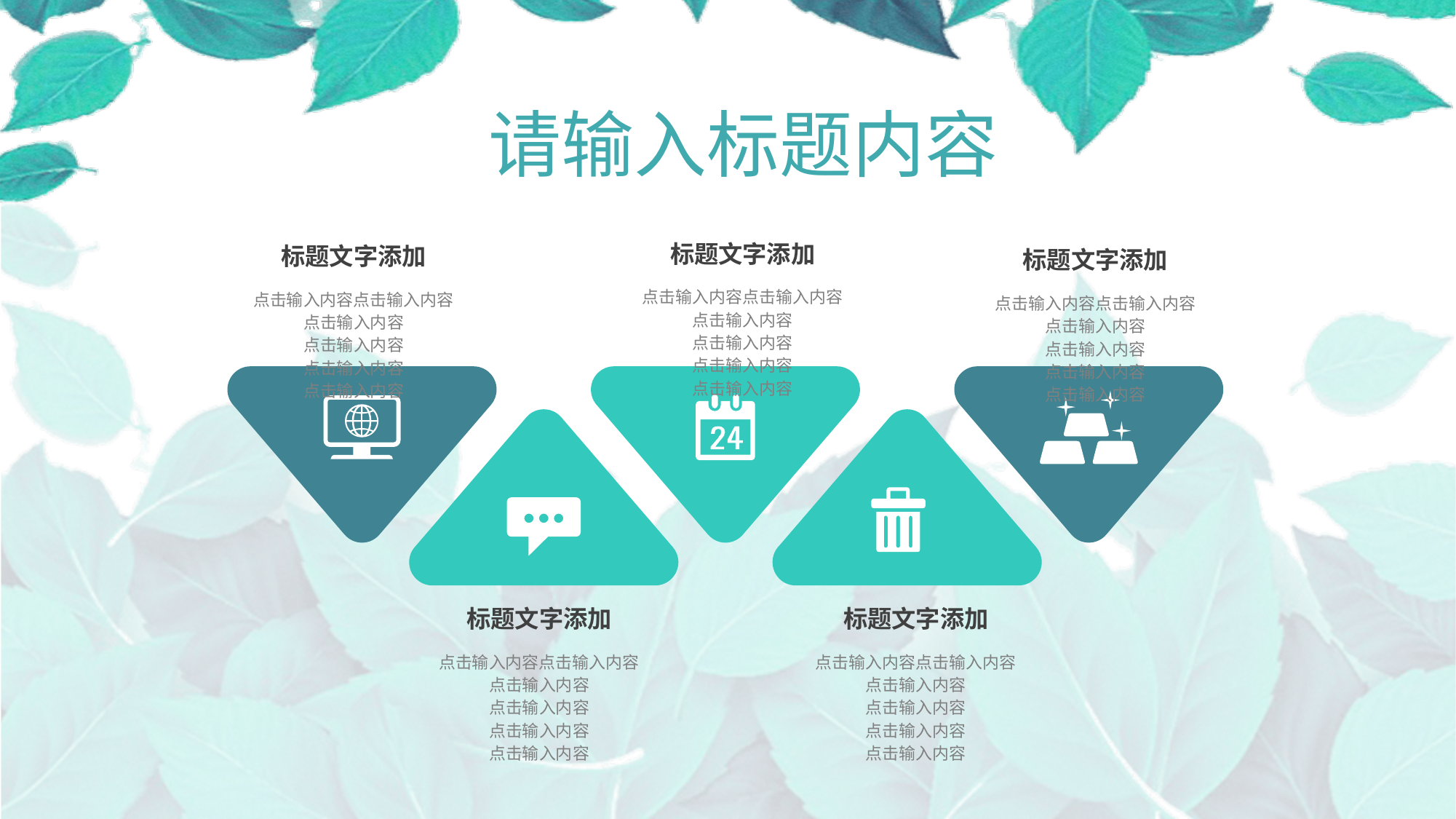

请输入标题内容
标题文字添加
点击输入内容点击输入内容
点击输入内容
点击输入内容
点击输入内容
点击输入内容

标题文字添加
点击输入内容点击输入内容
点击输入内容
点击输入内容
点击输入内容
点击输入内容

标题文字添加
点击输入内容点击输入内容
点击输入内容
点击输入内容
点击输入内容
点击输入内容

标题文字添加
点击输入内容点击输入内容
点击输入内容
点击输入内容
点击输入内容
点击输入内容

标题文字添加
点击输入内容点击输入内容
点击输入内容
点击输入内容
点击输入内容
点击输入内容